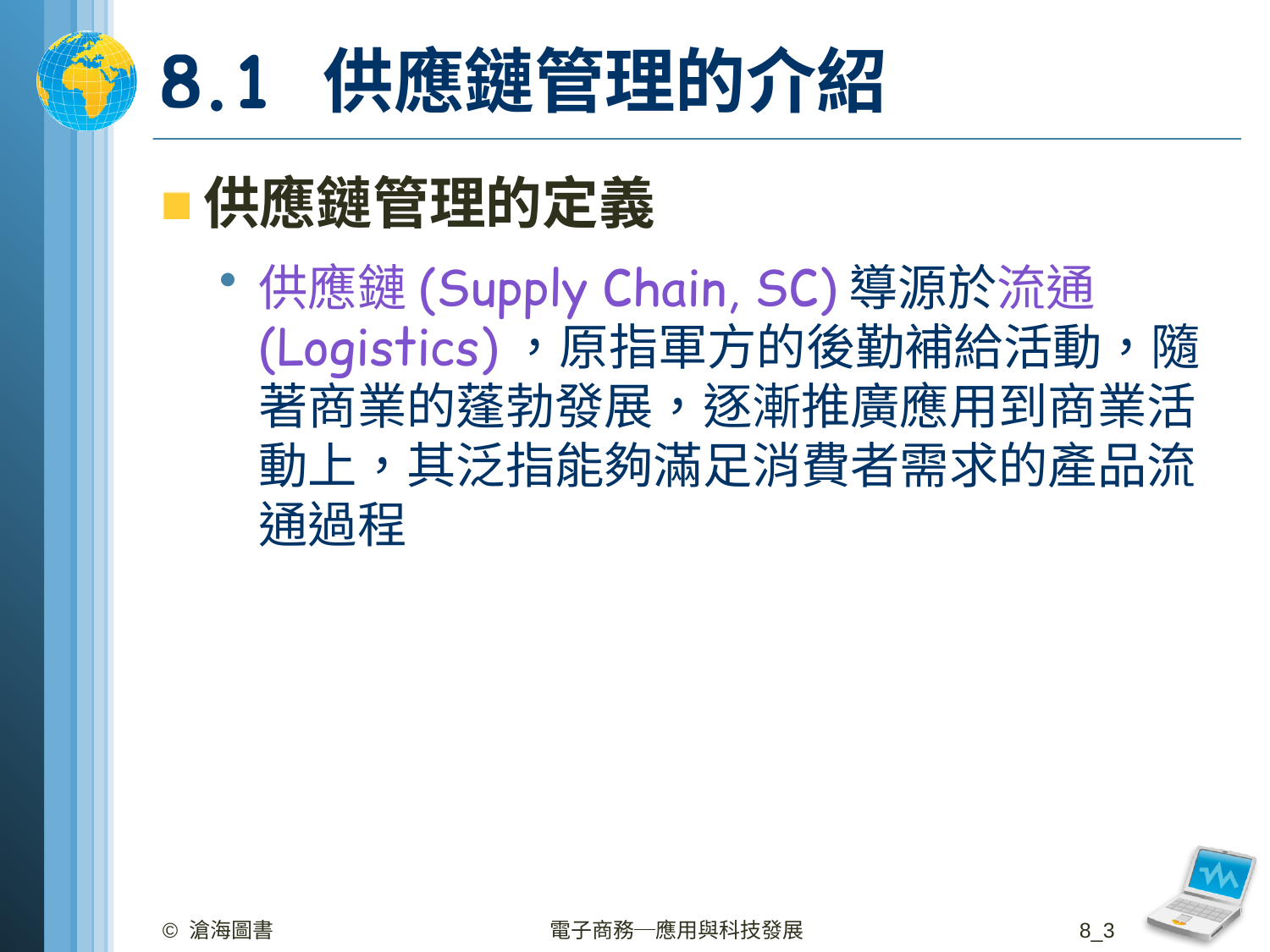

# 8.1 供應鏈管理的介紹
供應鏈管理的定義
供應鏈(Supply Chain, SC)導源於流通 (Logistics)，原指軍方的後勤補給活動，隨著商業的蓬勃發展，逐漸推廣應用到商業活動上，其泛指能夠滿足消費者需求的產品流通過程
© 滄海圖書
電子商務─應用與科技發展
8_3